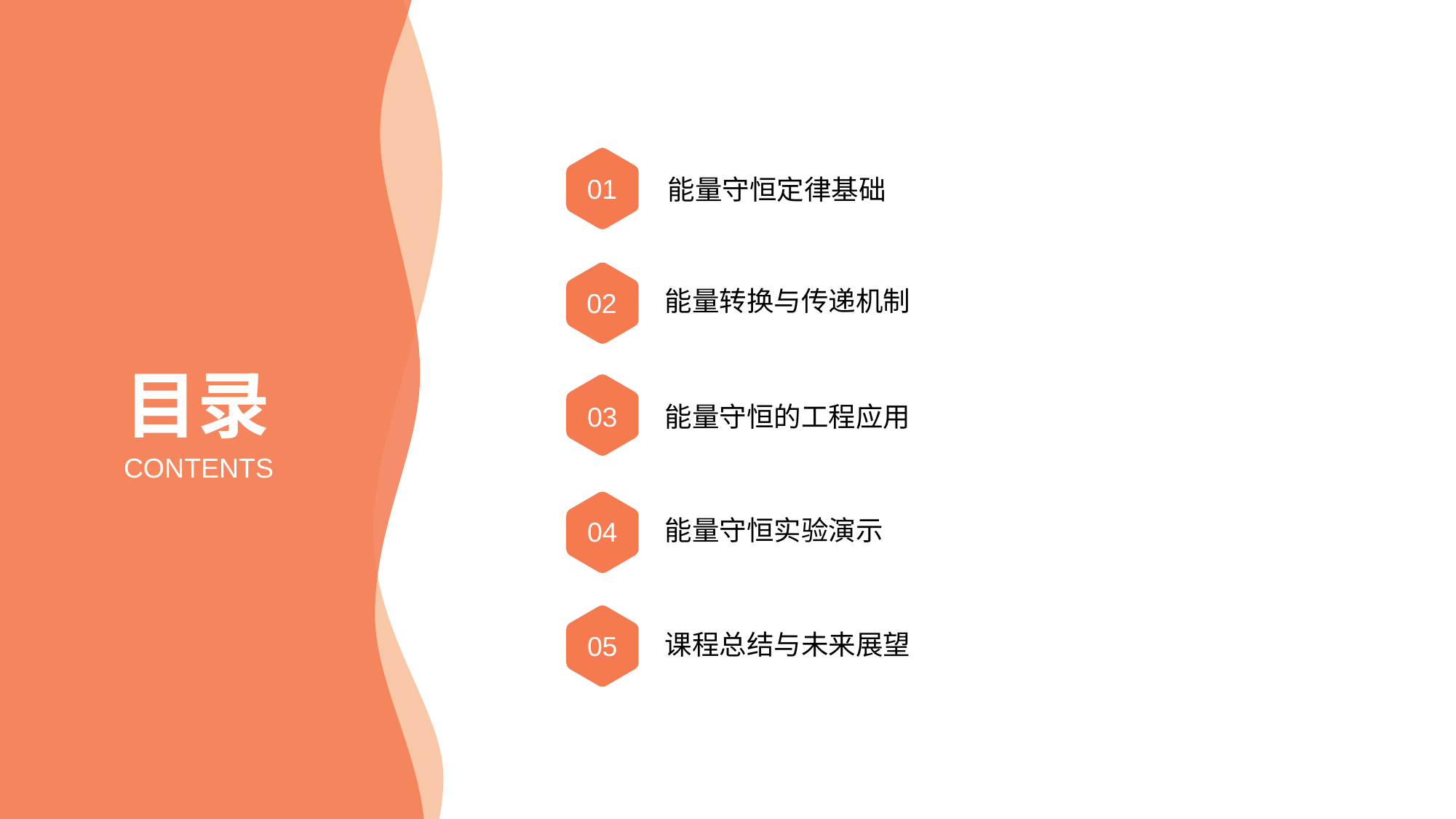

01

能量守恒定律基础

02

能量转换与传递机制
目录
03

能量守恒的工程应用
CONTENTS
04

能量守恒实验演示
05

课程总结与未来展望